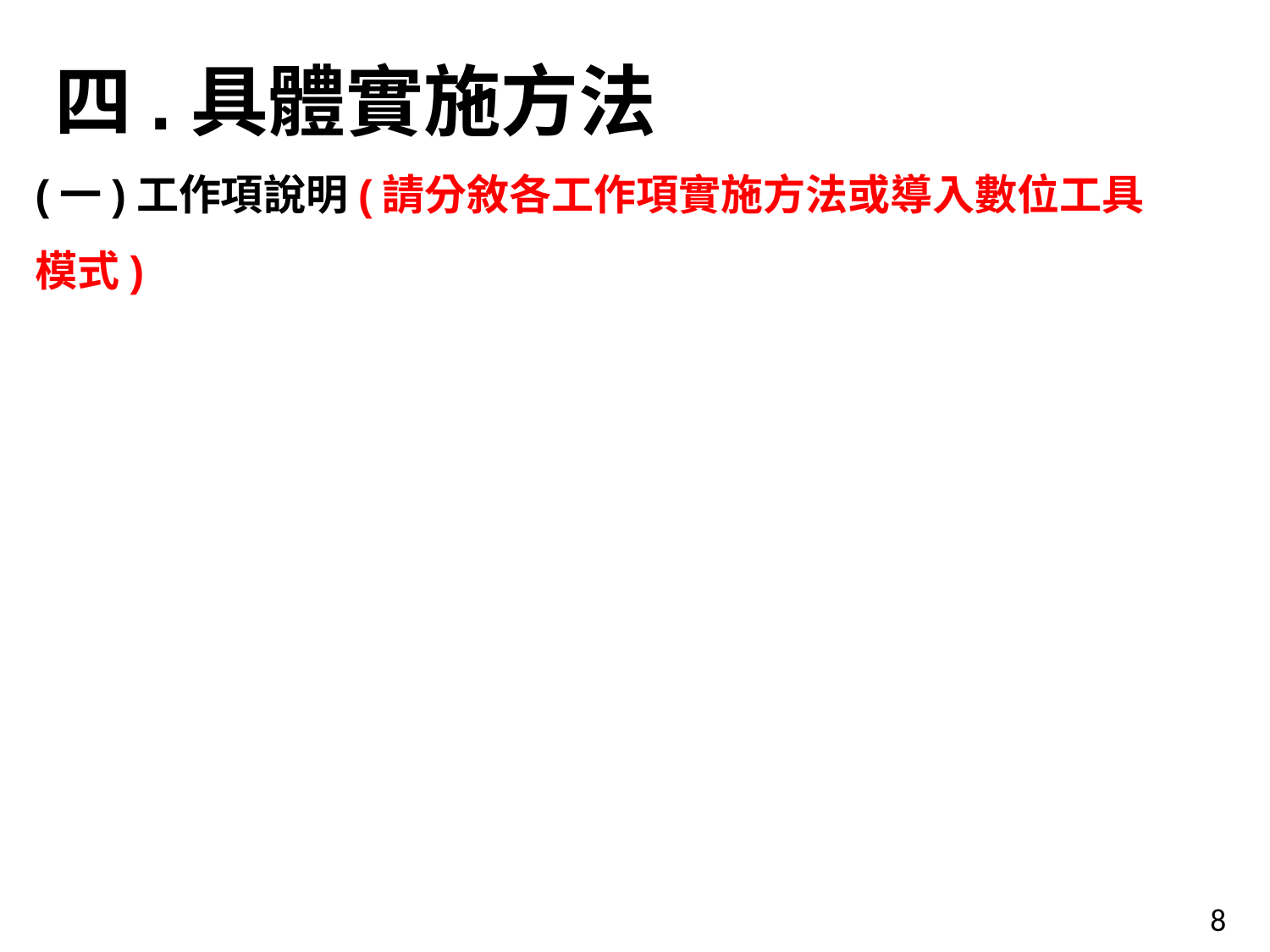

四.具體實施方法
(一)工作項說明(請分敘各工作項實施方法或導入數位工具模式)
8